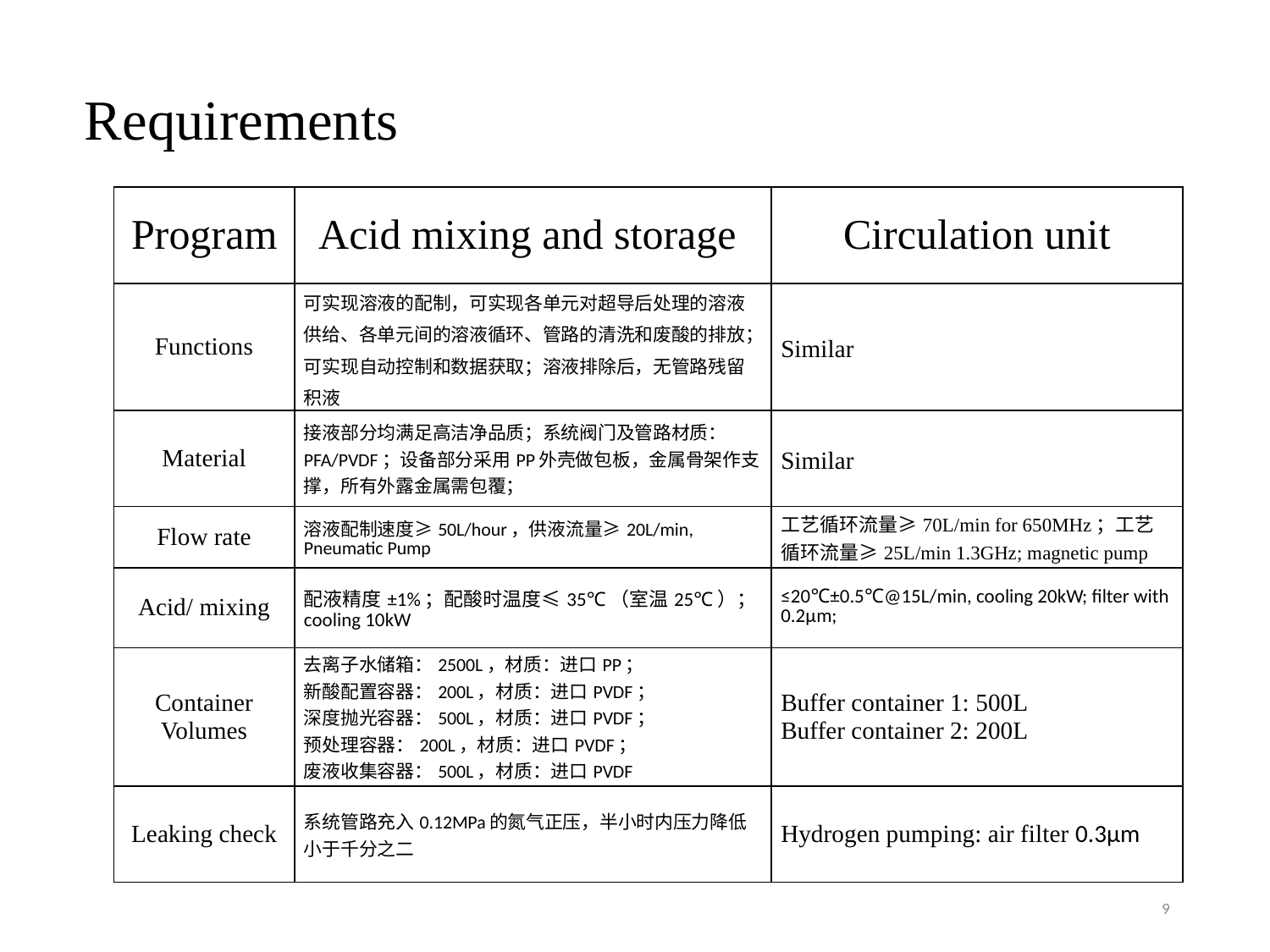

# Requirements
| Program | Acid mixing and storage | Circulation unit |
| --- | --- | --- |
| Functions | 可实现溶液的配制，可实现各单元对超导后处理的溶液供给、各单元间的溶液循环、管路的清洗和废酸的排放；可实现自动控制和数据获取；溶液排除后，无管路残留积液 | Similar |
| Material | 接液部分均满足高洁净品质；系统阀门及管路材质：PFA/PVDF；设备部分采用PP外壳做包板，金属骨架作支撑，所有外露金属需包覆； | Similar |
| Flow rate | 溶液配制速度≥50L/hour，供液流量≥20L/min, Pneumatic Pump | 工艺循环流量≥70L/min for 650MHz；工艺循环流量≥25L/min 1.3GHz; magnetic pump |
| Acid/ mixing | 配液精度±1%；配酸时温度≤35℃（室温25℃）；cooling 10kW | ≤20℃±0.5℃@15L/min, cooling 20kW; filter with 0.2μm; |
| Container Volumes | 去离子水储箱：2500L，材质：进口PP； 新酸配置容器：200L，材质：进口PVDF； 深度抛光容器：500L，材质：进口PVDF； 预处理容器：200L，材质：进口PVDF； 废液收集容器：500L，材质：进口PVDF | Buffer container 1: 500L Buffer container 2: 200L |
| Leaking check | 系统管路充入0.12MPa的氮气正压，半小时内压力降低小于千分之二 | Hydrogen pumping: air filter 0.3μm |
9